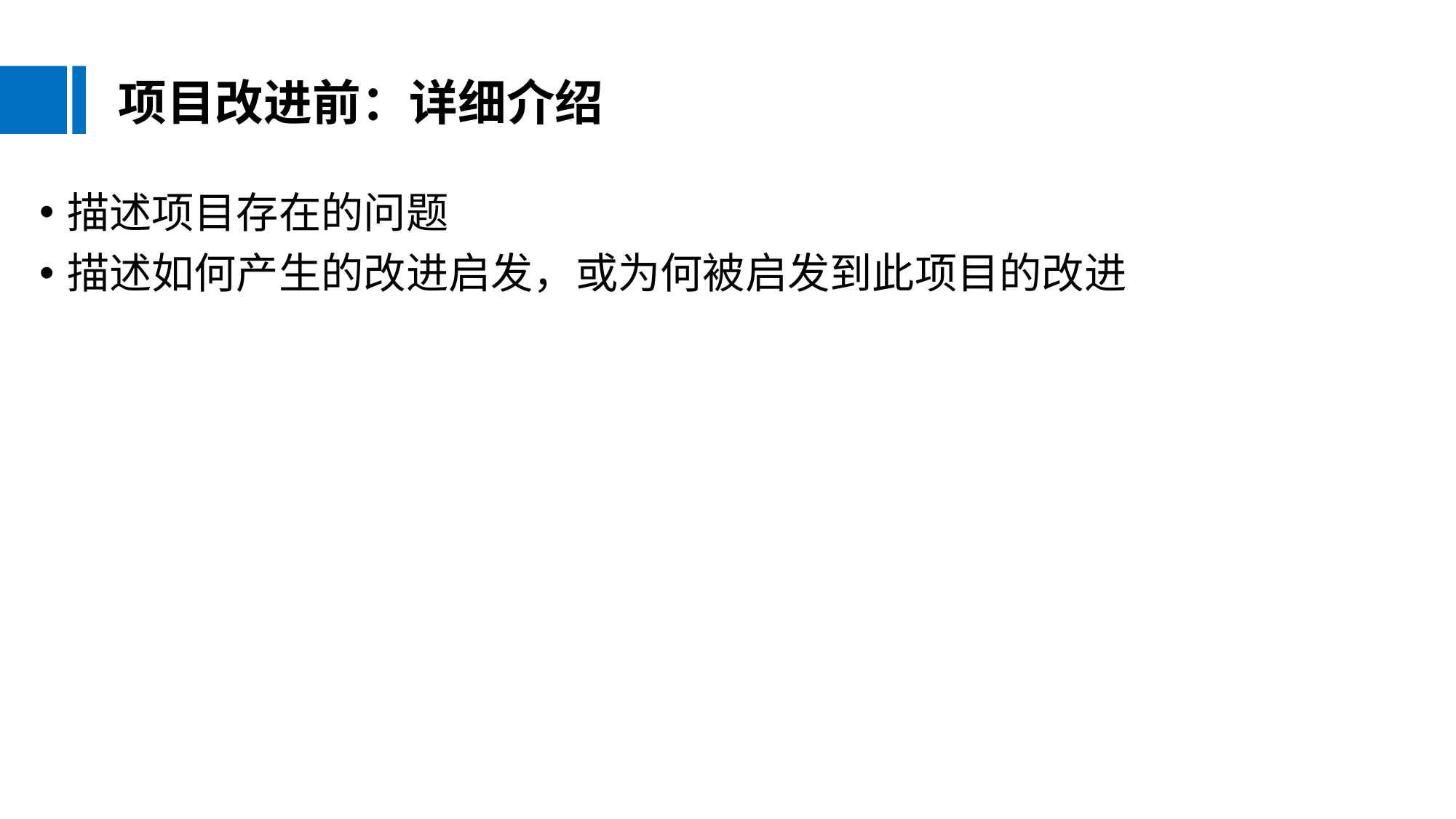

项目改进前：详细介绍
描述项目存在的问题
描述如何产生的改进启发，或为何被启发到此项目的改进